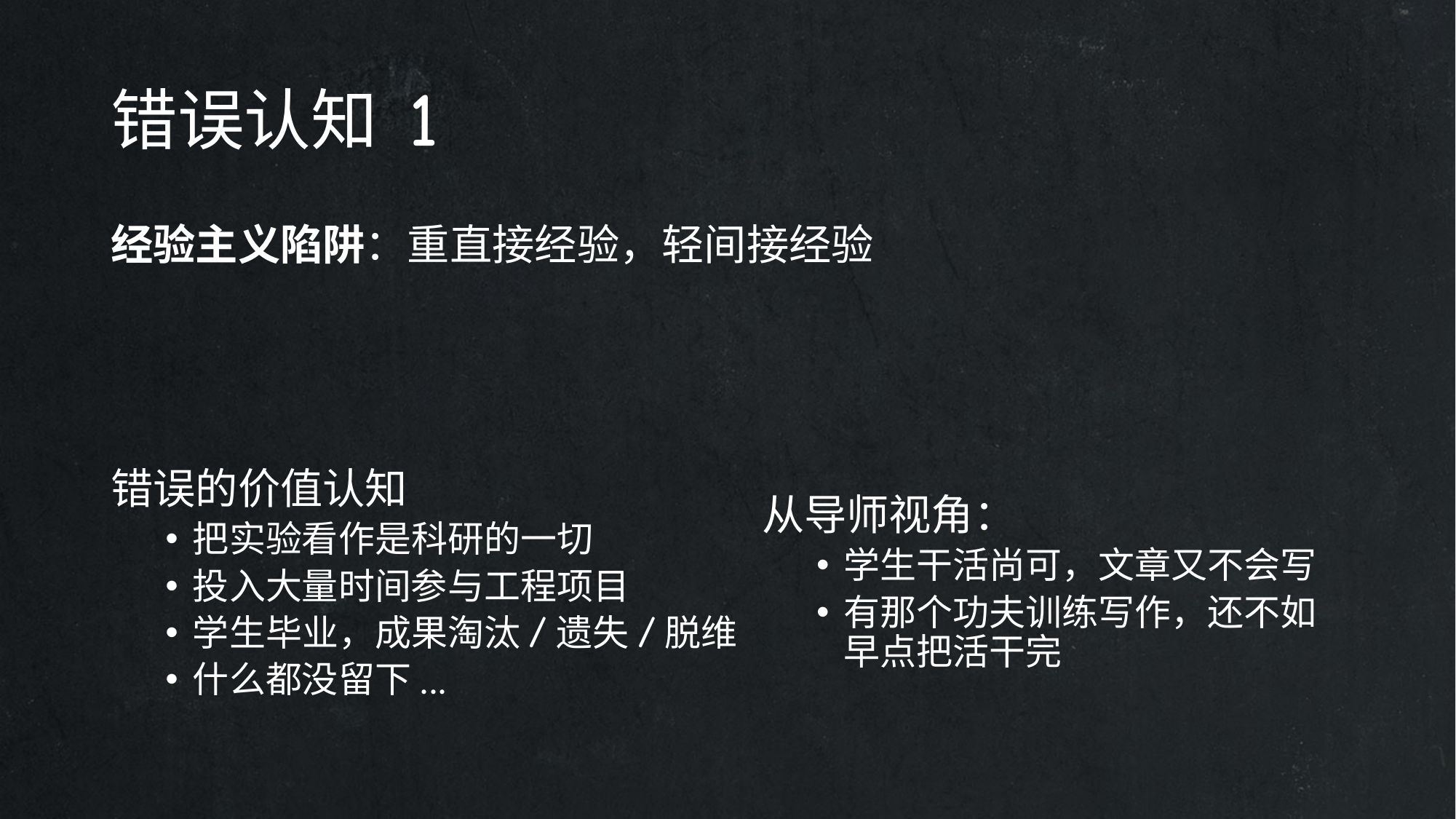

# 错误认知 1
经验主义陷阱：重直接经验，轻间接经验

错误的价值认知
把实验看作是科研的一切
投入大量时间参与工程项目
学生毕业，成果淘汰/遗失/脱维
什么都没留下...
从导师视角：
学生干活尚可，文章又不会写
有那个功夫训练写作，还不如早点把活干完